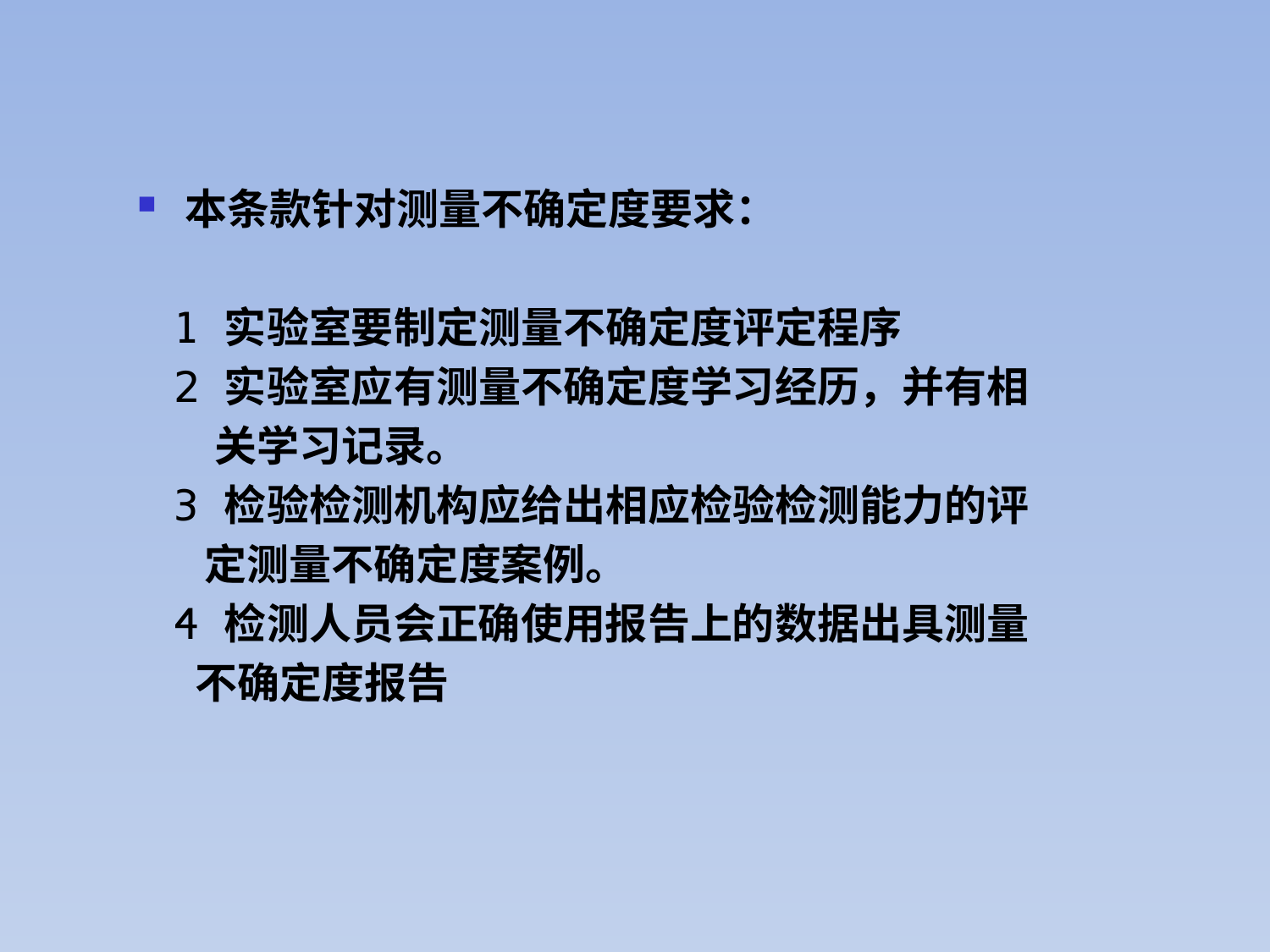

本条款针对测量不确定度要求：

   1 实验室要制定测量不确定度评定程序
   2 实验室应有测量不确定度学习经历，并有相
       关学习记录。
   3 检验检测机构应给出相应检验检测能力的评
      定测量不确定度案例。
   4 检测人员会正确使用报告上的数据出具测量
     不确定度报告